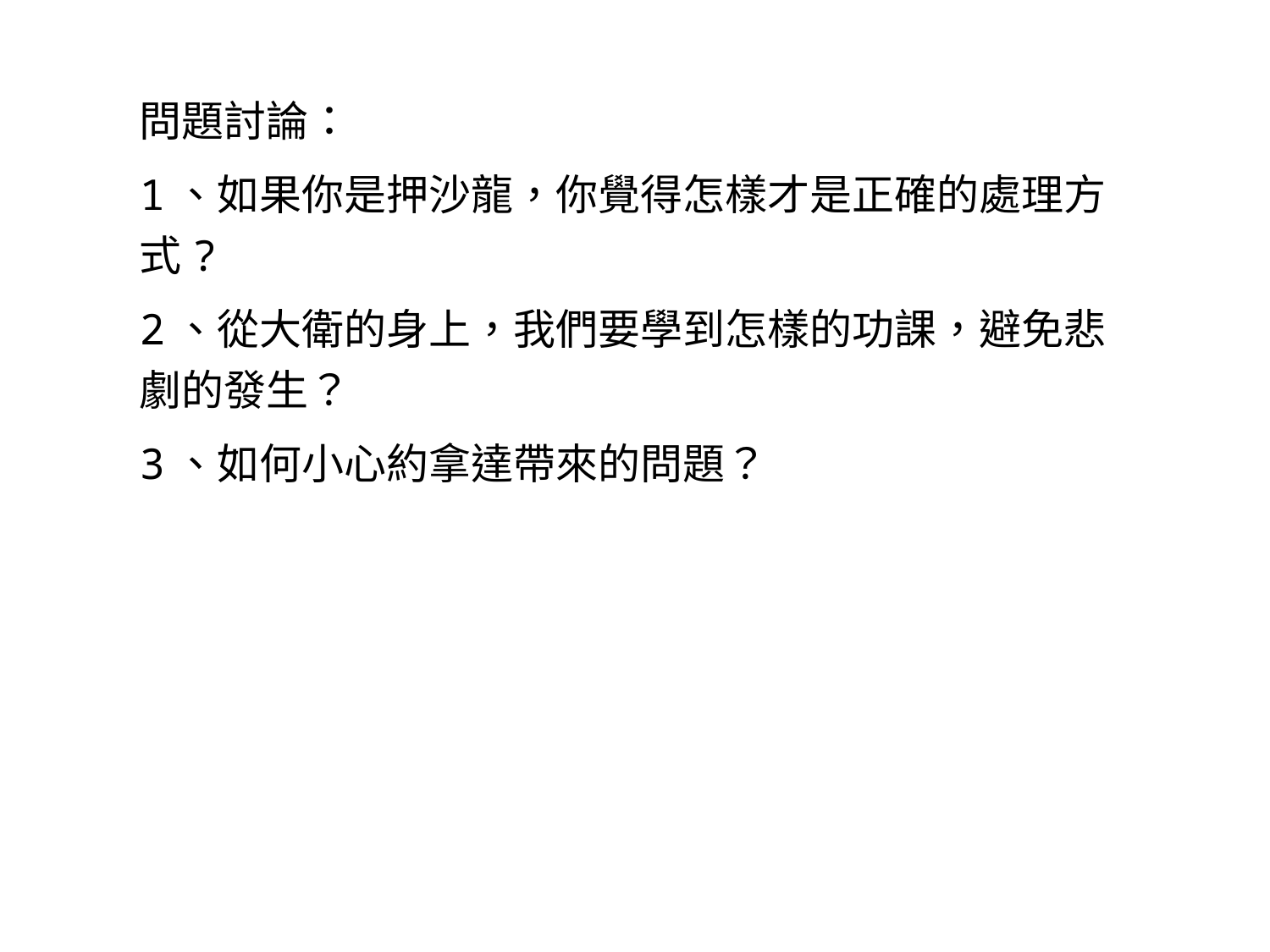

問題討論：
1、如果你是押沙龍，你覺得怎樣才是正確的處理方式?
2、從大衛的身上，我們要學到怎樣的功課，避免悲劇的發生？
3、如何小心約拿達帶來的問題？